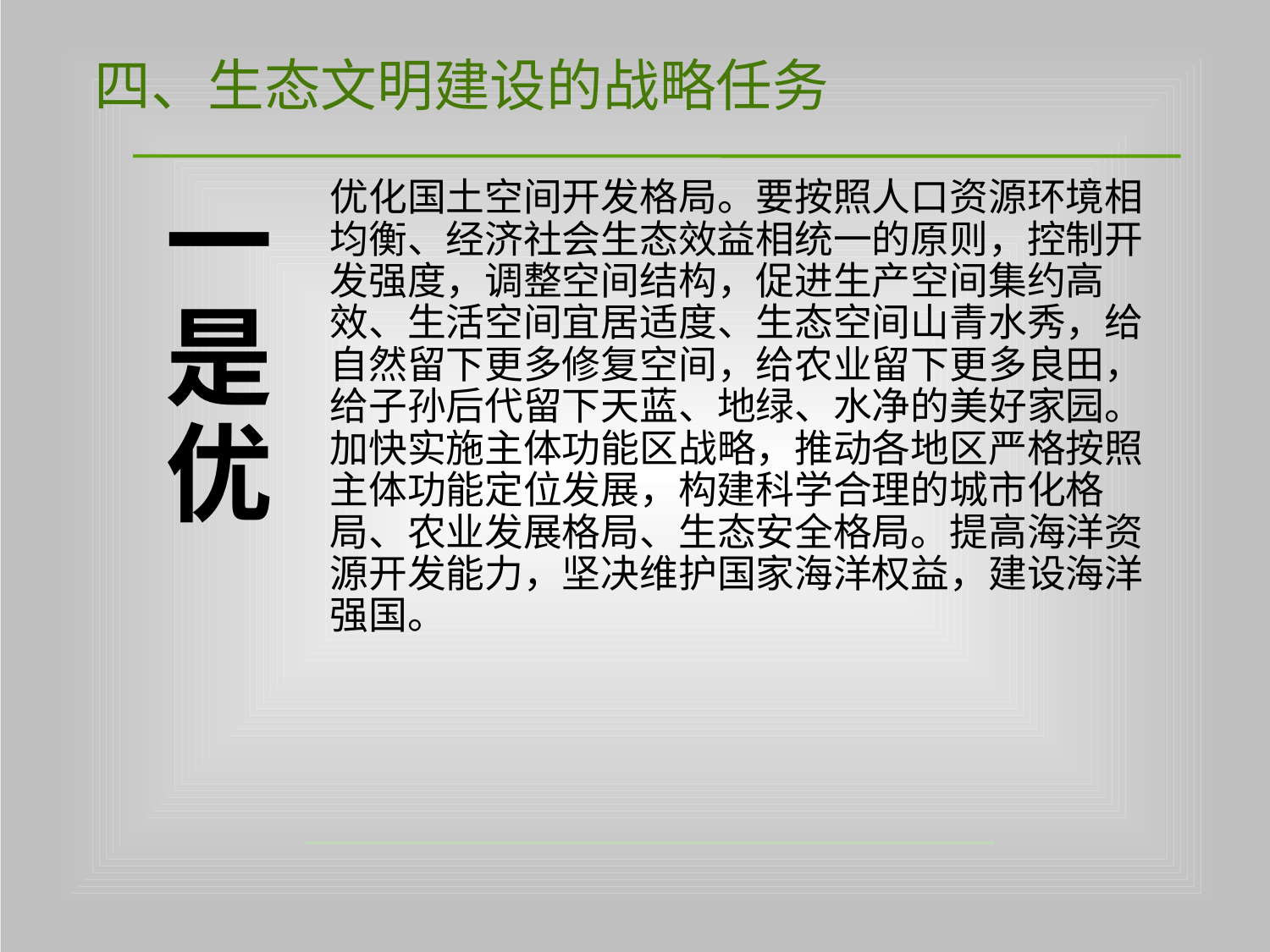

11.4
0
11.4

四、生态文明建设的战略任务
一是优
优化国土空间开发格局。要按照人口资源环境相均衡、经济社会生态效益相统一的原则，控制开发强度，调整空间结构，促进生产空间集约高效、生活空间宜居适度、生态空间山青水秀，给自然留下更多修复空间，给农业留下更多良田，给子孙后代留下天蓝、地绿、水净的美好家园。加快实施主体功能区战略，推动各地区严格按照主体功能定位发展，构建科学合理的城市化格局、农业发展格局、生态安全格局。提高海洋资源开发能力，坚决维护国家海洋权益，建设海洋强国。